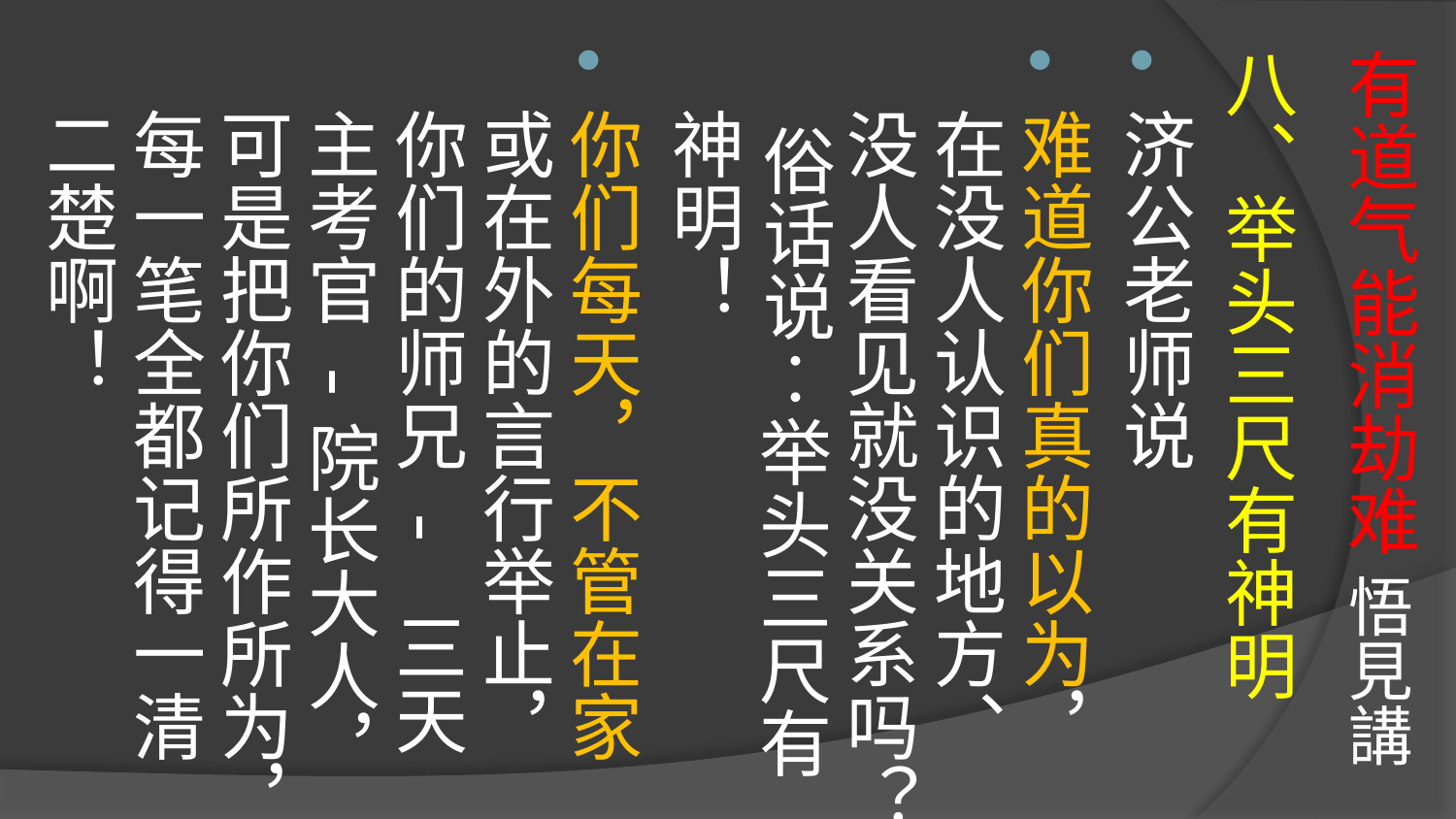

# 有道气能消劫难 悟見講
八、举头三尺有神明
济公老师说
难道你们真的以为，在没人认识的地方、没人看见就没关系吗？ 俗话说︰举头三尺有神明！
你们每天，不管在家或在外的言行举止，你们的师兄 - 三天主考官 -院长大人，可是把你们所作所为，每一笔全都记得一清二楚啊！